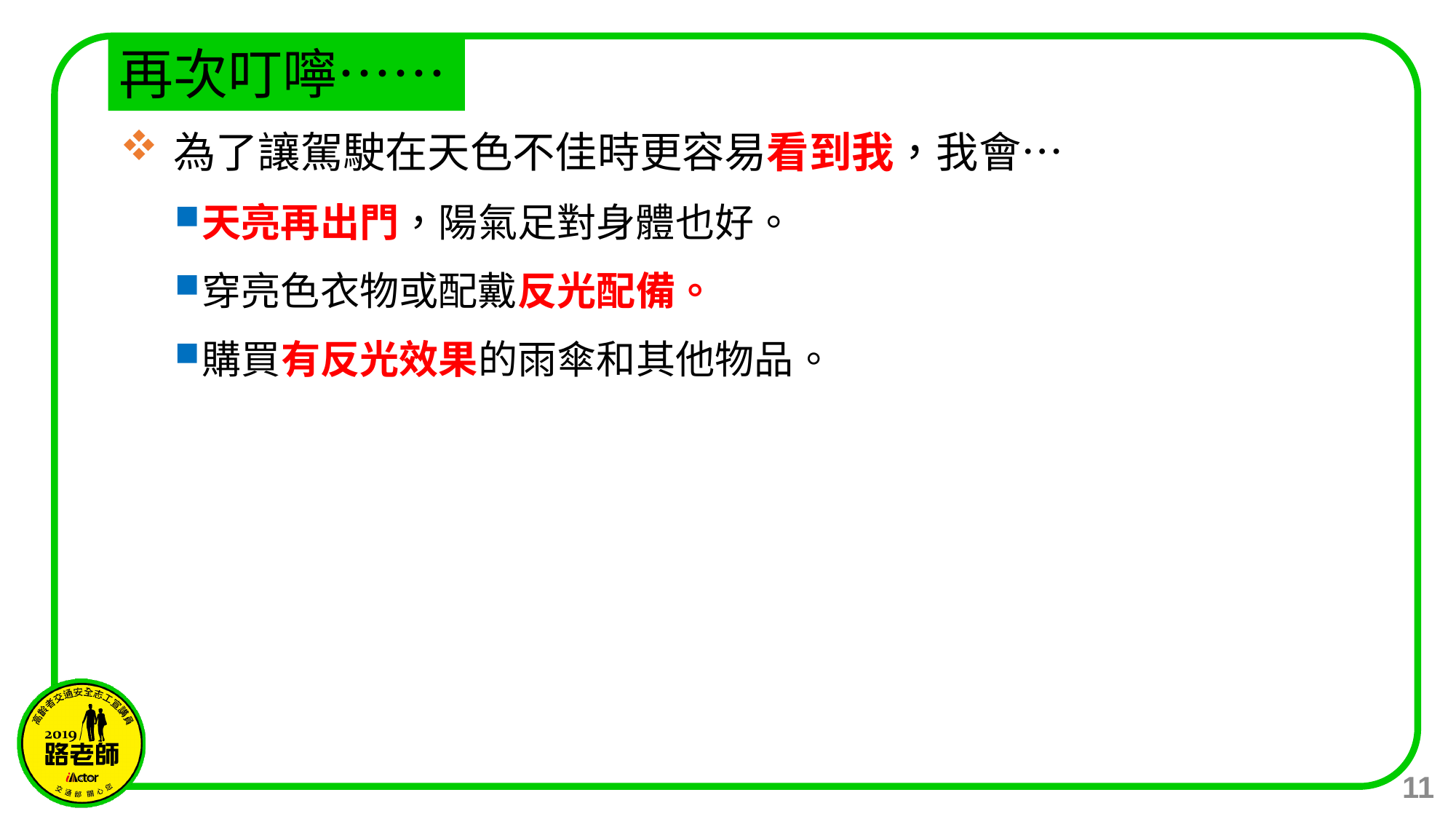

# 再次叮嚀……
為了讓駕駛在天色不佳時更容易看到我，我會…
天亮再出門，陽氣足對身體也好。
穿亮色衣物或配戴反光配備。
購買有反光效果的雨傘和其他物品。

11